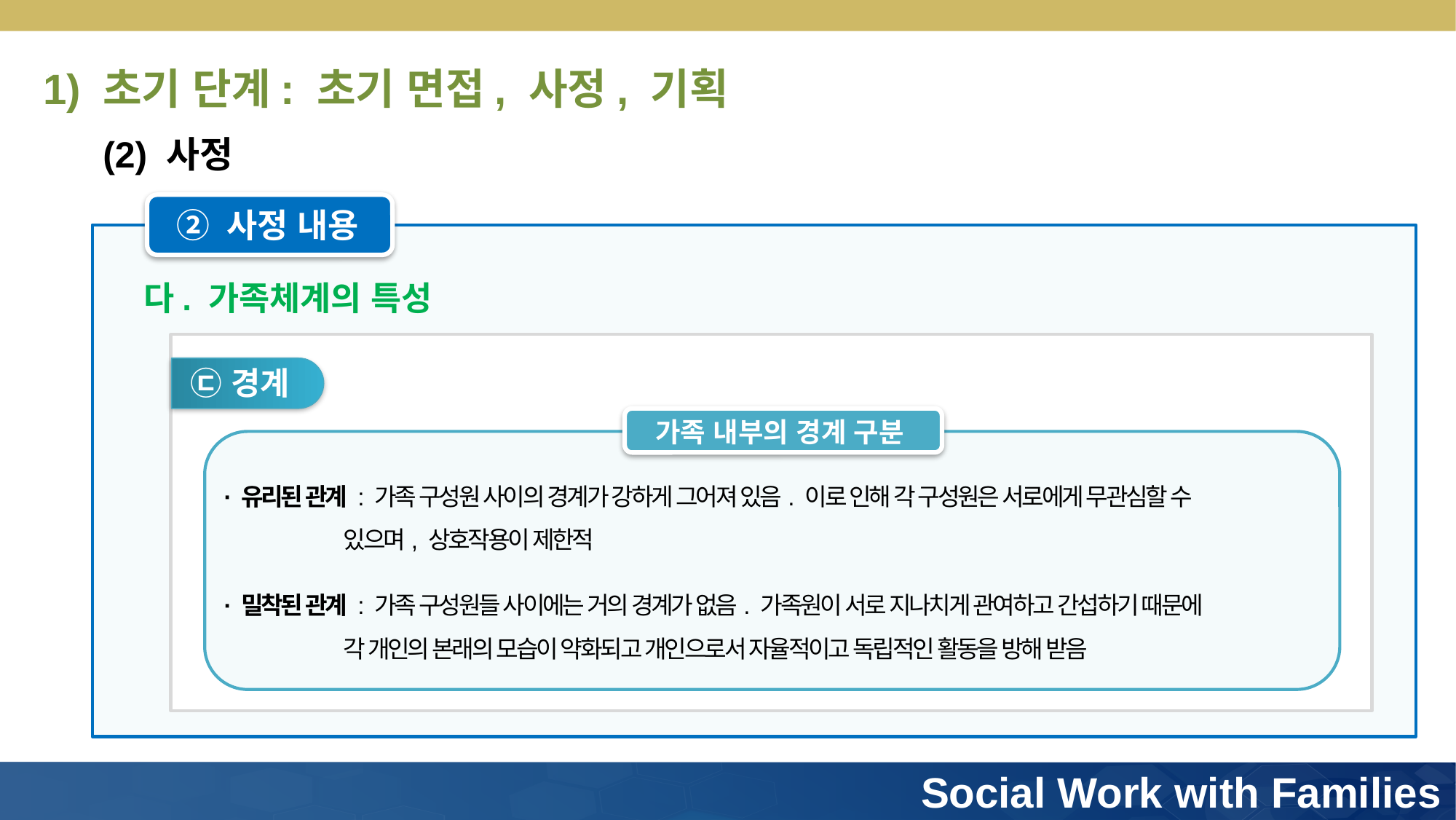

1) 초기 단계: 초기 면접, 사정, 기획
(2) 사정

② 사정 내용

다. 가족체계의 특성

㉢ 경계

가족 내부의 경계 구분

∙ 유리된 관계 : 가족 구성원 사이의 경계가 강하게 그어져 있음. 이로 인해 각 구성원은 서로에게 무관심할 수
                         있으며, 상호작용이 제한적

∙ 밀착된 관계 : 가족 구성원들 사이에는 거의 경계가 없음. 가족원이 서로 지나치게 관여하고 간섭하기 때문에
                         각 개인의 본래의 모습이 약화되고 개인으로서 자율적이고 독립적인 활동을 방해 받음